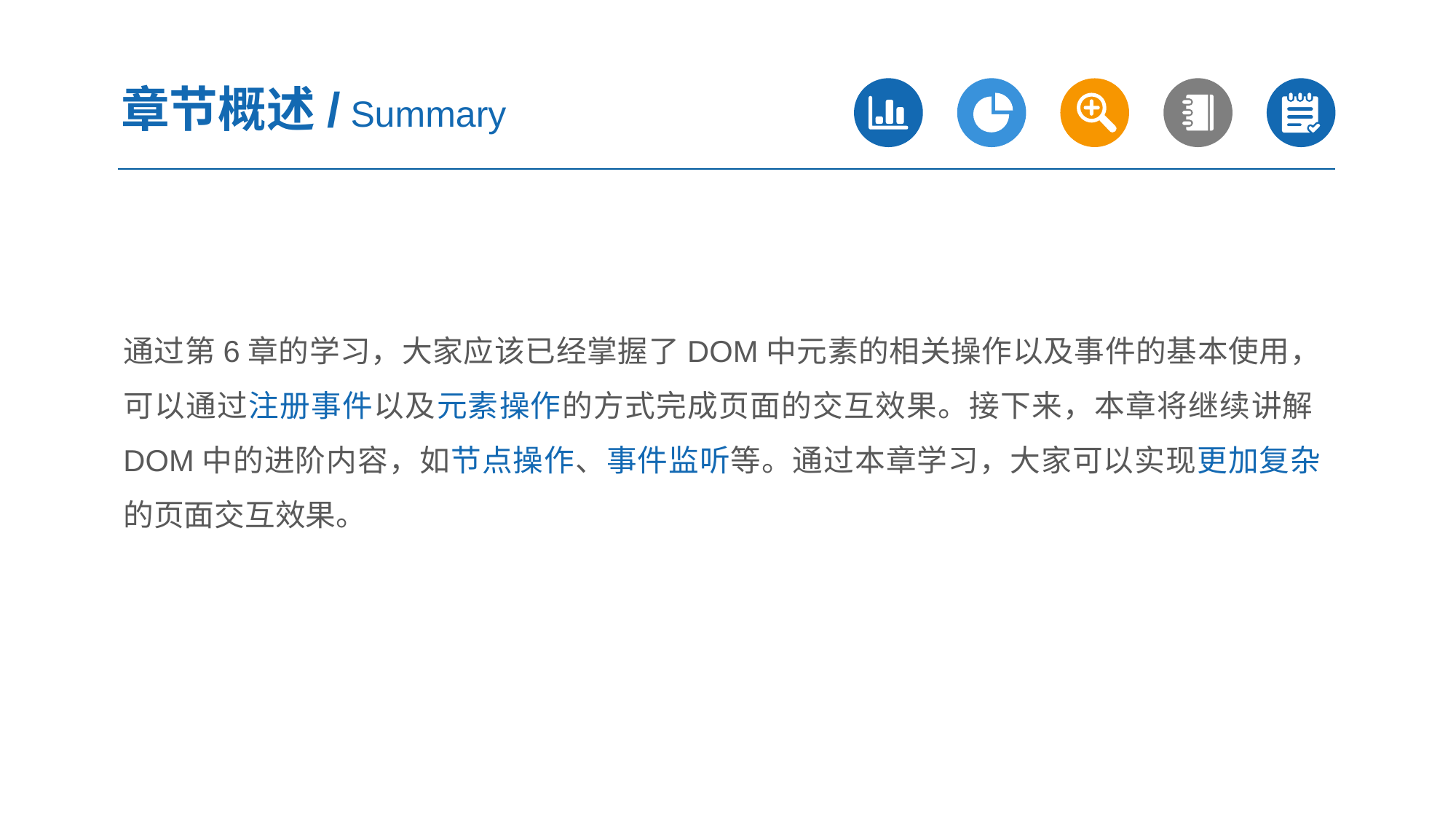

章节概述/ Summary
通过第6章的学习，大家应该已经掌握了DOM中元素的相关操作以及事件的基本使用，可以通过注册事件以及元素操作的方式完成页面的交互效果。接下来，本章将继续讲解DOM中的进阶内容，如节点操作、事件监听等。通过本章学习，大家可以实现更加复杂的页面交互效果。